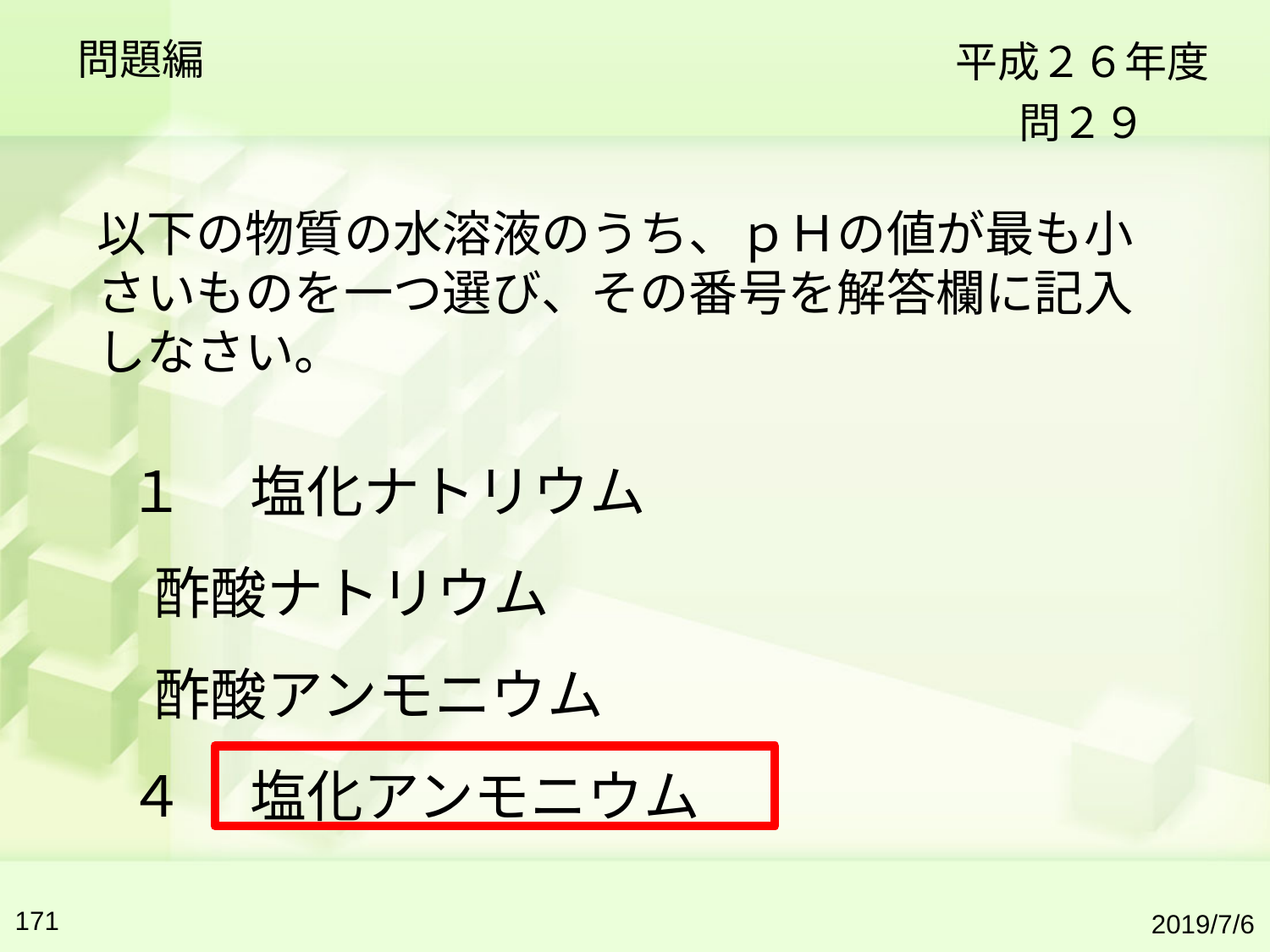

問題編
平成２６年度
問２９
以下の物質の水溶液のうち、ｐＨの値が最も小さいものを一つ選び、その番号を解答欄に記入しなさい。
１ 　塩化ナトリウム
 酢酸ナトリウム
 酢酸アンモニウム
４ 　塩化アンモニウム

171
2019/7/6